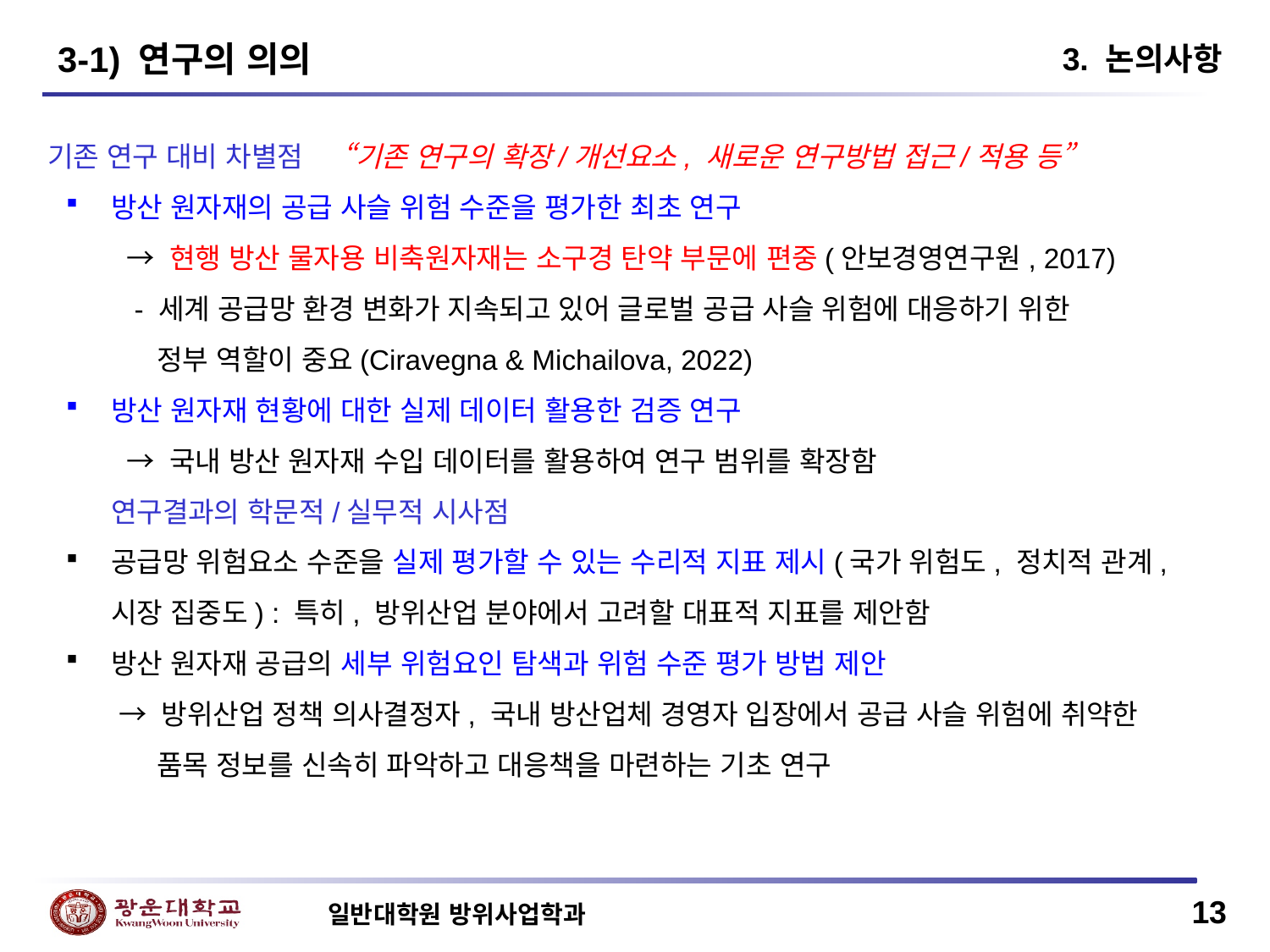

3-1) 연구의 의의
3. 논의사항
기존 연구 대비 차별점     “기존 연구의 확장/개선요소, 새로운 연구방법 접근/적용 등”
방산 원자재의 공급 사슬 위험 수준을 평가한 최초 연구
  → 현행 방산 물자용 비축원자재는 소구경 탄약 부문에 편중(안보경영연구원, 2017)
   - 세계 공급망 환경 변화가 지속되고 있어 글로벌 공급 사슬 위험에 대응하기 위한
     정부 역할이 중요(Ciravegna & Michailova, 2022)
방산 원자재 현황에 대한 실제 데이터 활용한 검증 연구
  → 국내 방산 원자재 수입 데이터를 활용하여 연구 범위를 확장함
연구결과의 학문적/실무적 시사점
공급망 위험요소 수준을 실제 평가할 수 있는 수리적 지표 제시(국가 위험도, 정치적 관계, 시장 집중도) : 특히, 방위산업 분야에서 고려할 대표적 지표를 제안함
방산 원자재 공급의 세부 위험요인 탐색과 위험 수준 평가 방법 제안
 → 방위산업 정책 의사결정자, 국내 방산업체 경영자 입장에서 공급 사슬 위험에 취약한
     품목 정보를 신속히 파악하고 대응책을 마련하는 기초 연구